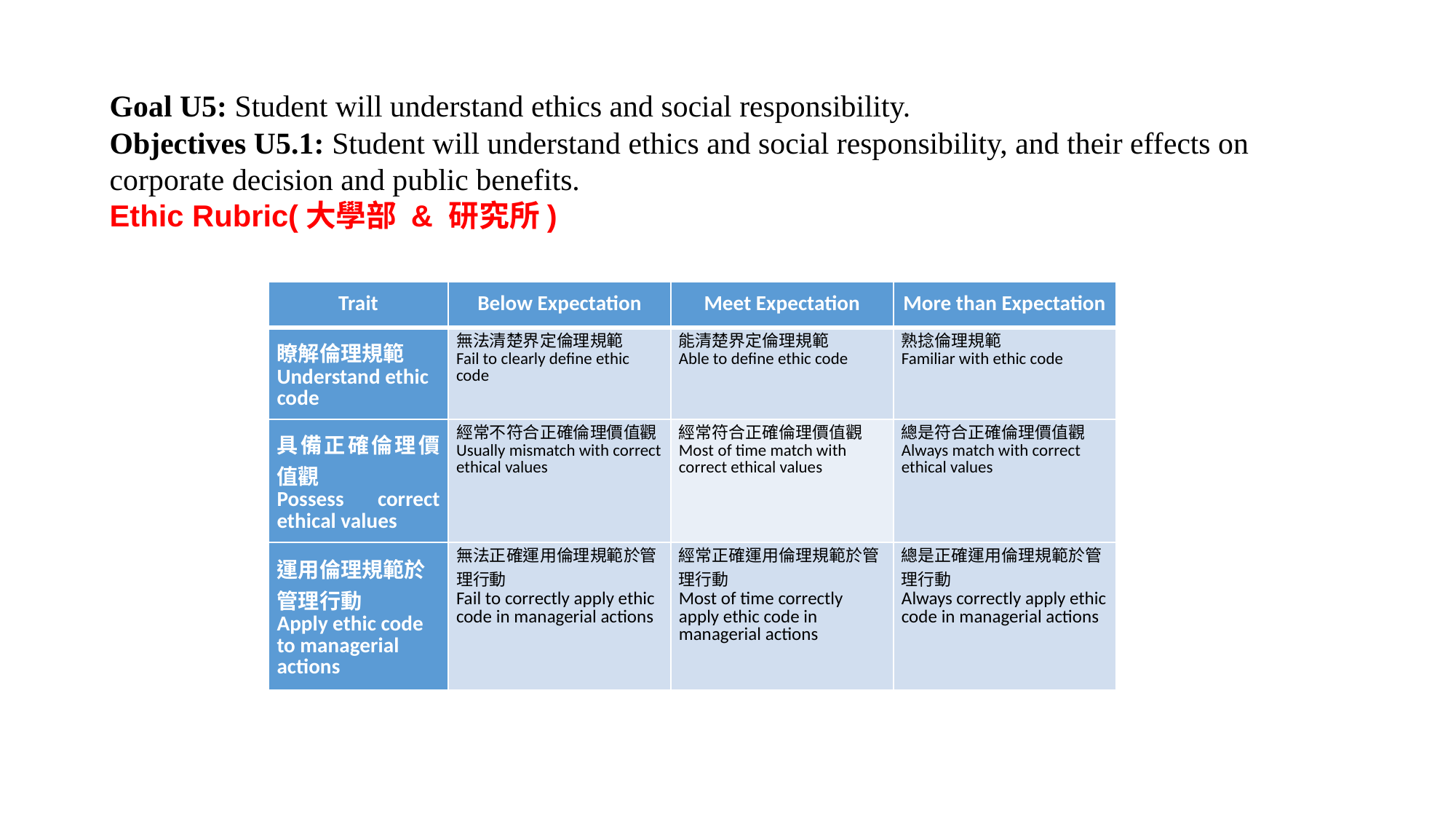

# Goal U5: Student will understand ethics and social responsibility. Objectives U5.1: Student will understand ethics and social responsibility, and their effects on corporate decision and public benefits. Ethic Rubric(大學部 & 研究所)
| Trait | Below Expectation | Meet Expectation | More than Expectation |
| --- | --- | --- | --- |
| 瞭解倫理規範 Understand ethic code | 無法清楚界定倫理規範 Fail to clearly define ethic code | 能清楚界定倫理規範 Able to define ethic code | 熟捻倫理規範 Familiar with ethic code |
| 具備正確倫理價值觀 Possess correct ethical values | 經常不符合正確倫理價值觀 Usually mismatch with correct ethical values | 經常符合正確倫理價值觀 Most of time match with correct ethical values | 總是符合正確倫理價值觀 Always match with correct ethical values |
| 運用倫理規範於管理行動 Apply ethic code to managerial actions | 無法正確運用倫理規範於管理行動 Fail to correctly apply ethic code in managerial actions | 經常正確運用倫理規範於管理行動 Most of time correctly apply ethic code in managerial actions | 總是正確運用倫理規範於管理行動 Always correctly apply ethic code in managerial actions |